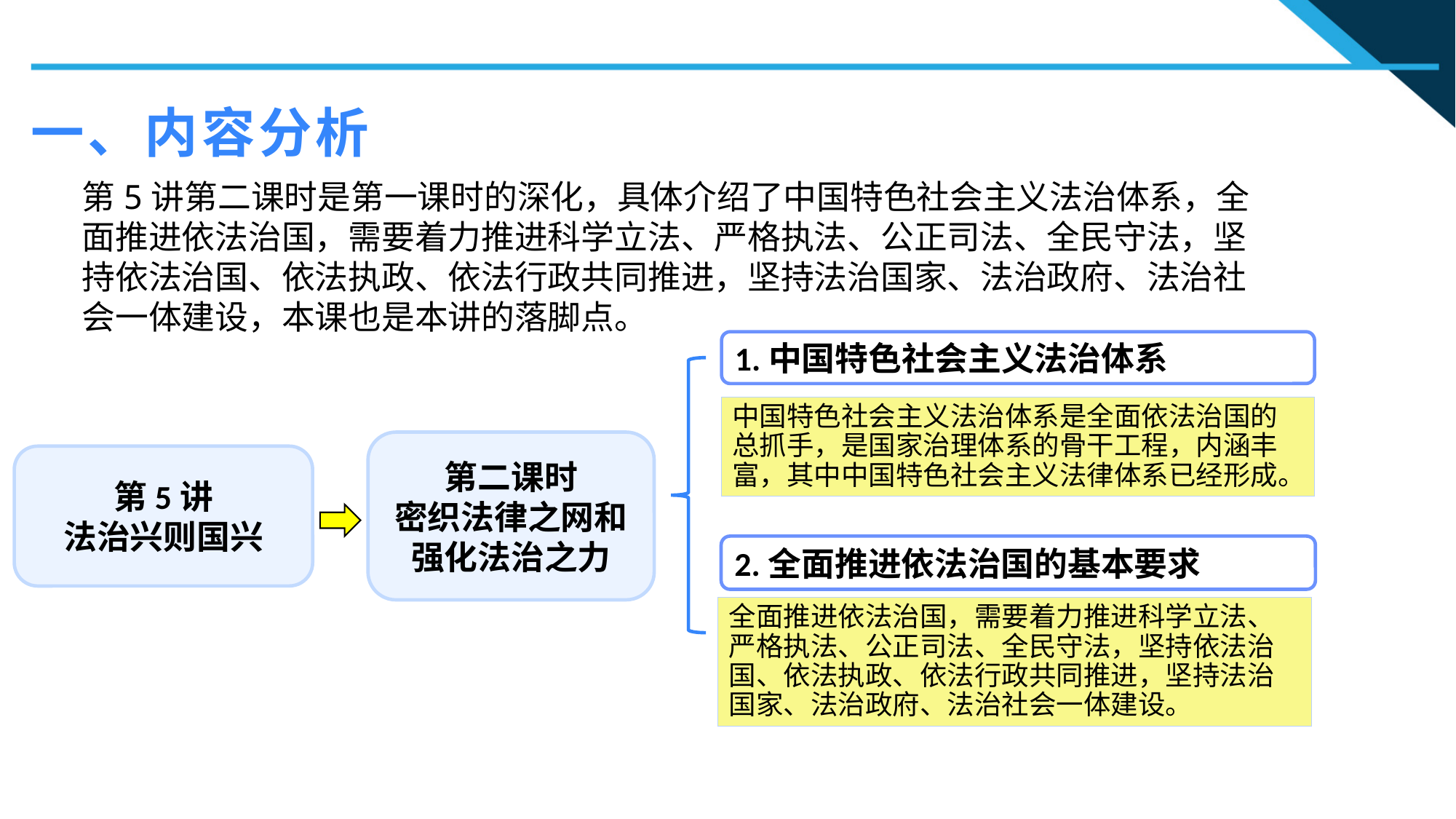

一、内容分析
第5讲第二课时是第一课时的深化，具体介绍了中国特色社会主义法治体系，全面推进依法治国，需要着力推进科学立法、严格执法、公正司法、全民守法，坚持依法治国、依法执政、依法行政共同推进，坚持法治国家、法治政府、法治社会一体建设，本课也是本讲的落脚点。
1.中国特色社会主义法治体系

中国特色社会主义法治体系是全面依法治国的总抓手，是国家治理体系的骨干工程，内涵丰富，其中中国特色社会主义法律体系已经形成。
第二课时
密织法律之网和强化法治之力
第5讲
法治兴则国兴

2.全面推进依法治国的基本要求
全面推进依法治国，需要着力推进科学立法、严格执法、公正司法、全民守法，坚持依法治国、依法执政、依法行政共同推进，坚持法治国家、法治政府、法治社会一体建设。